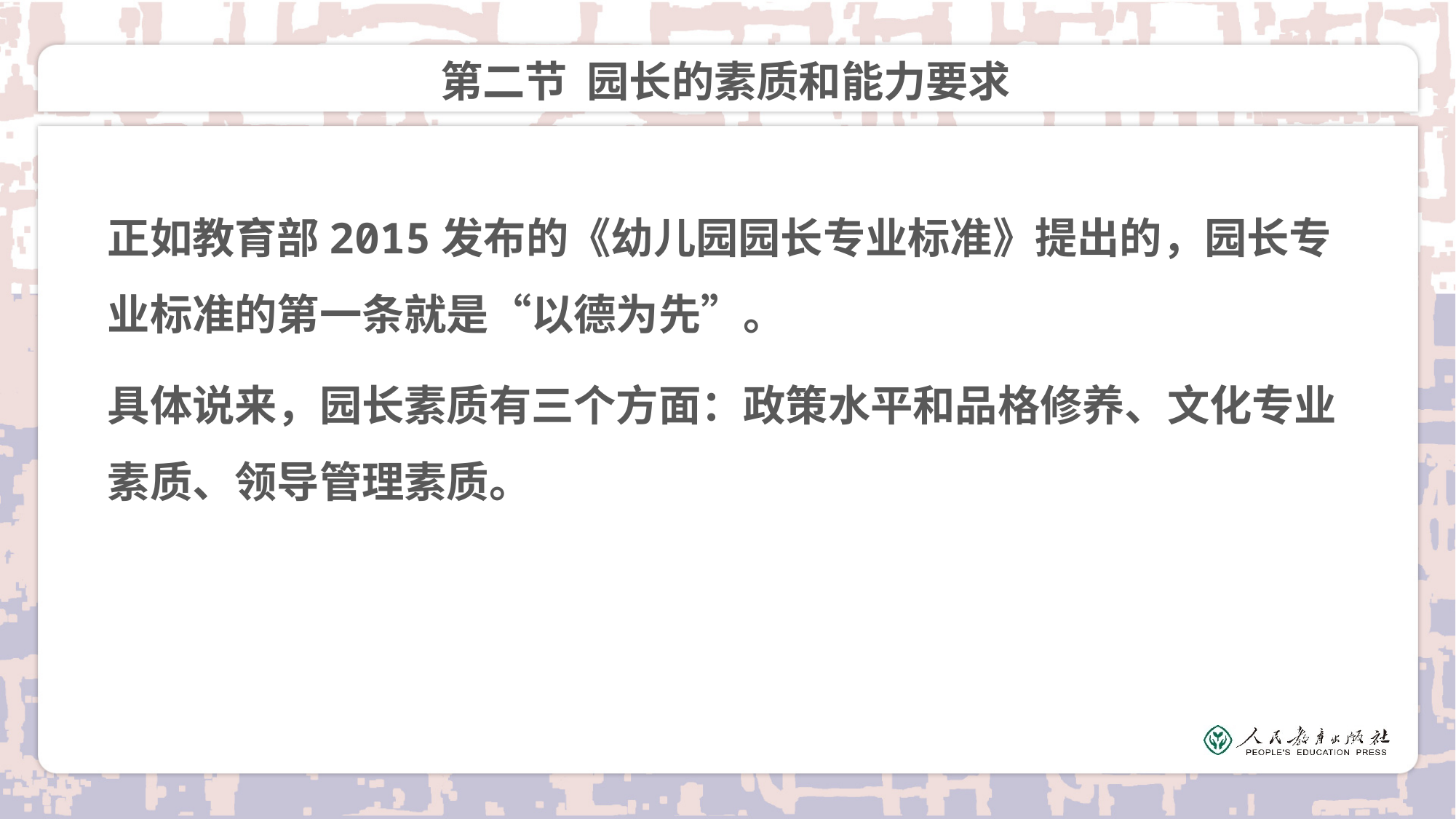

# 第二节  园长的素质和能力要求
正如教育部2015发布的《幼儿园园长专业标准》提出的，园长专业标准的第一条就是“以德为先”。
具体说来，园长素质有三个方面：政策水平和品格修养、文化专业素质、领导管理素质。